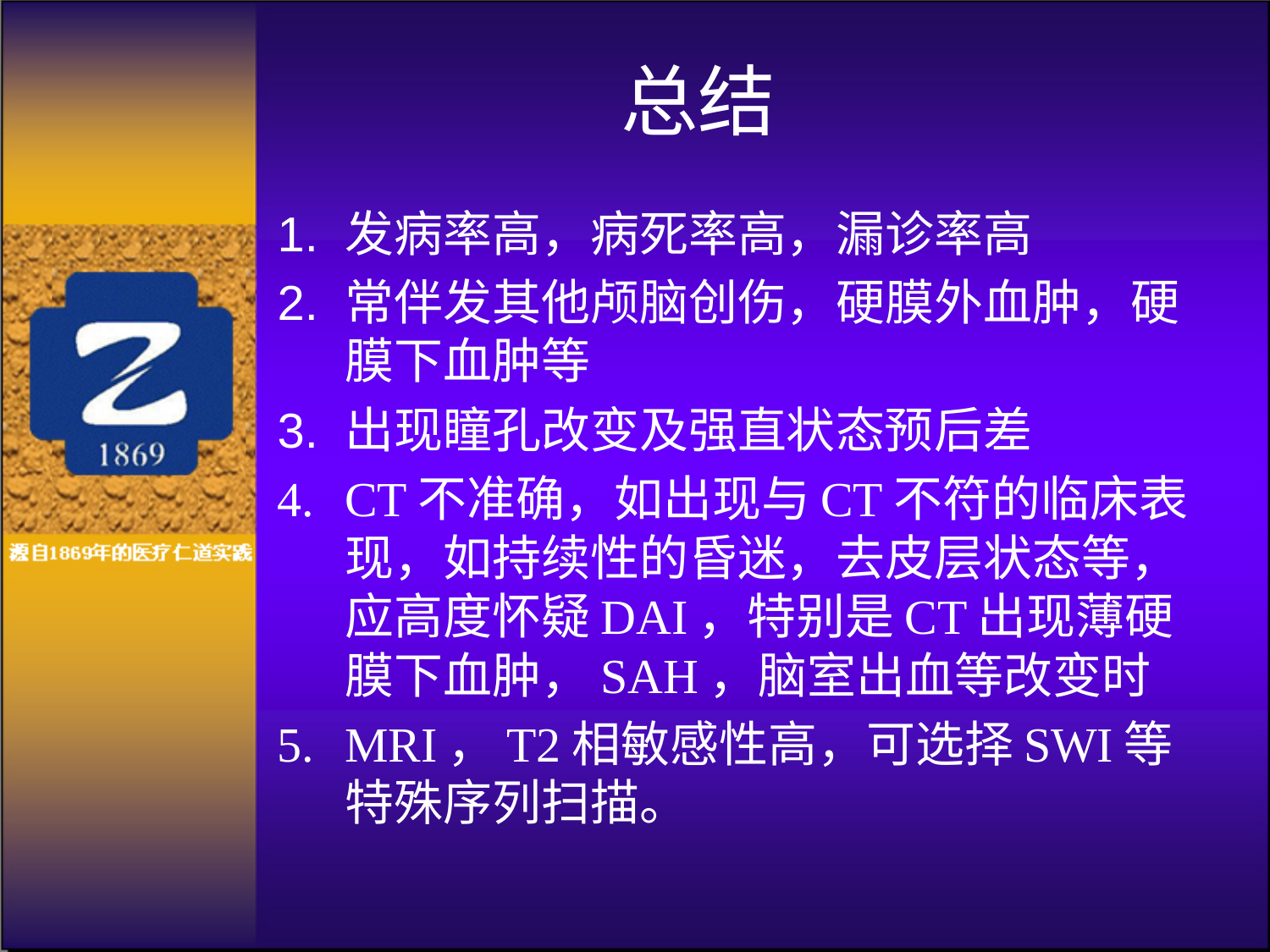

# 总结
发病率高，病死率高，漏诊率高
常伴发其他颅脑创伤，硬膜外血肿，硬膜下血肿等
出现瞳孔改变及强直状态预后差
CT不准确，如出现与CT不符的临床表现，如持续性的昏迷，去皮层状态等，应高度怀疑DAI，特别是CT出现薄硬膜下血肿，SAH，脑室出血等改变时
MRI，T2相敏感性高，可选择SWI等特殊序列扫描。